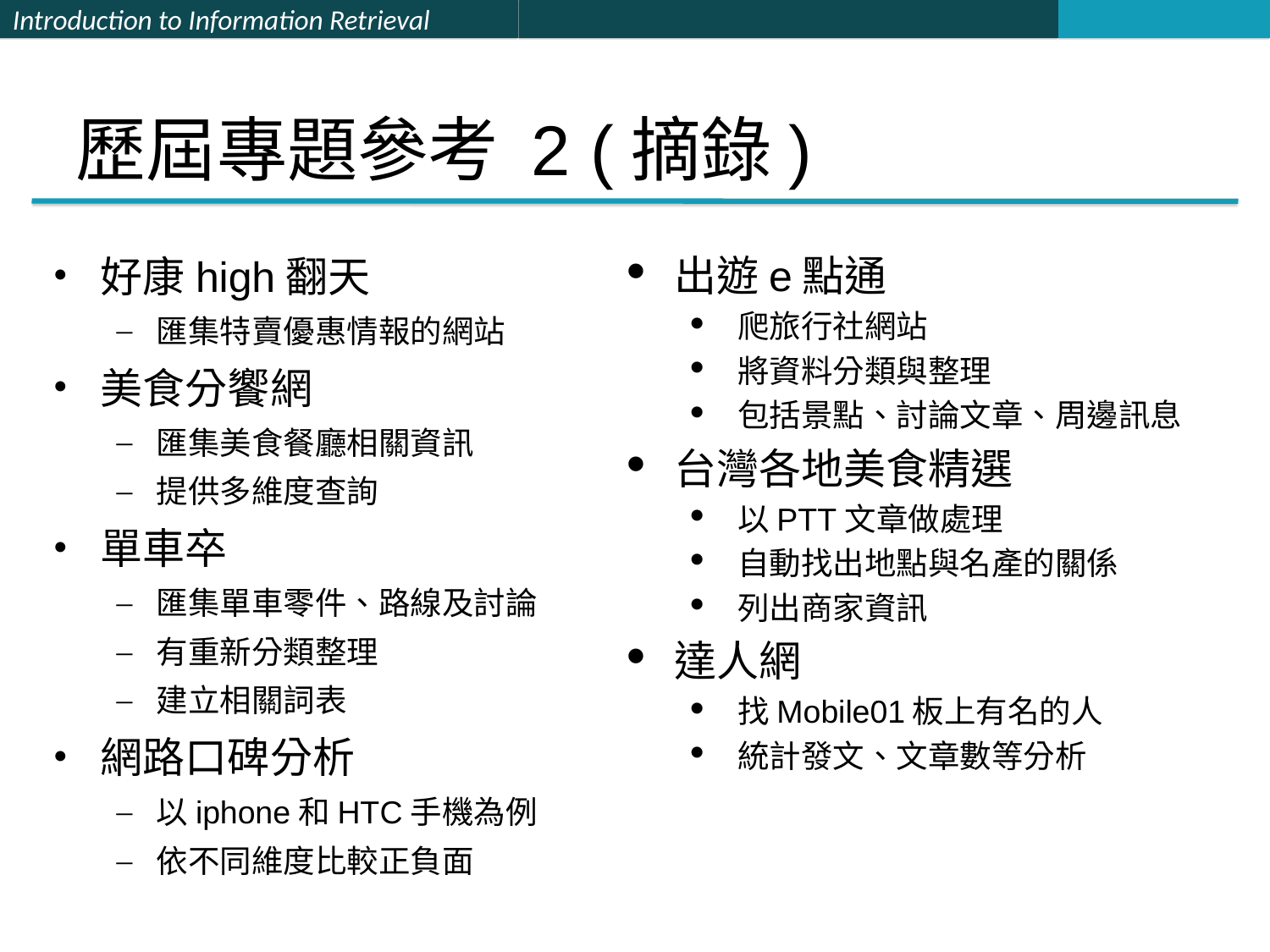

# 歷屆專題參考 2 (摘錄)
好康high翻天
匯集特賣優惠情報的網站
美食分饗網
匯集美食餐廳相關資訊
提供多維度查詢
單車卒
匯集單車零件、路線及討論
有重新分類整理
建立相關詞表
網路口碑分析
以iphone和HTC手機為例
依不同維度比較正負面
出遊e點通
爬旅行社網站
將資料分類與整理
包括景點、討論文章、周邊訊息
台灣各地美食精選
以PTT文章做處理
自動找出地點與名產的關係
列出商家資訊
達人網
找Mobile01板上有名的人
統計發文、文章數等分析